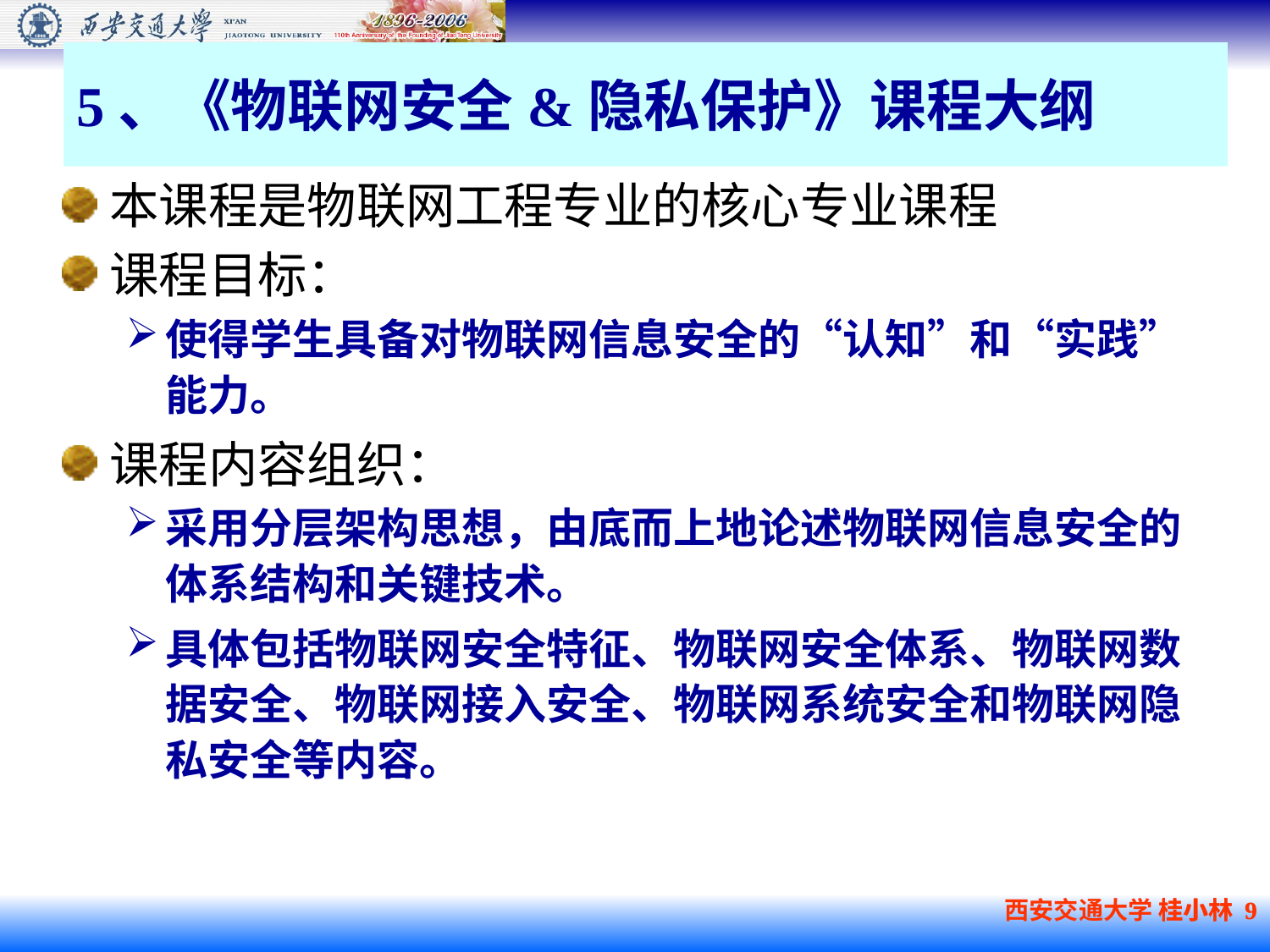

5、《物联网安全&隐私保护》课程大纲
本课程是物联网工程专业的核心专业课程
课程目标：
使得学生具备对物联网信息安全的“认知”和“实践”能力。
课程内容组织：
采用分层架构思想，由底而上地论述物联网信息安全的体系结构和关键技术。
具体包括物联网安全特征、物联网安全体系、物联网数据安全、物联网接入安全、物联网系统安全和物联网隐私安全等内容。
西安交通大学 桂小林 9
桂小林 9